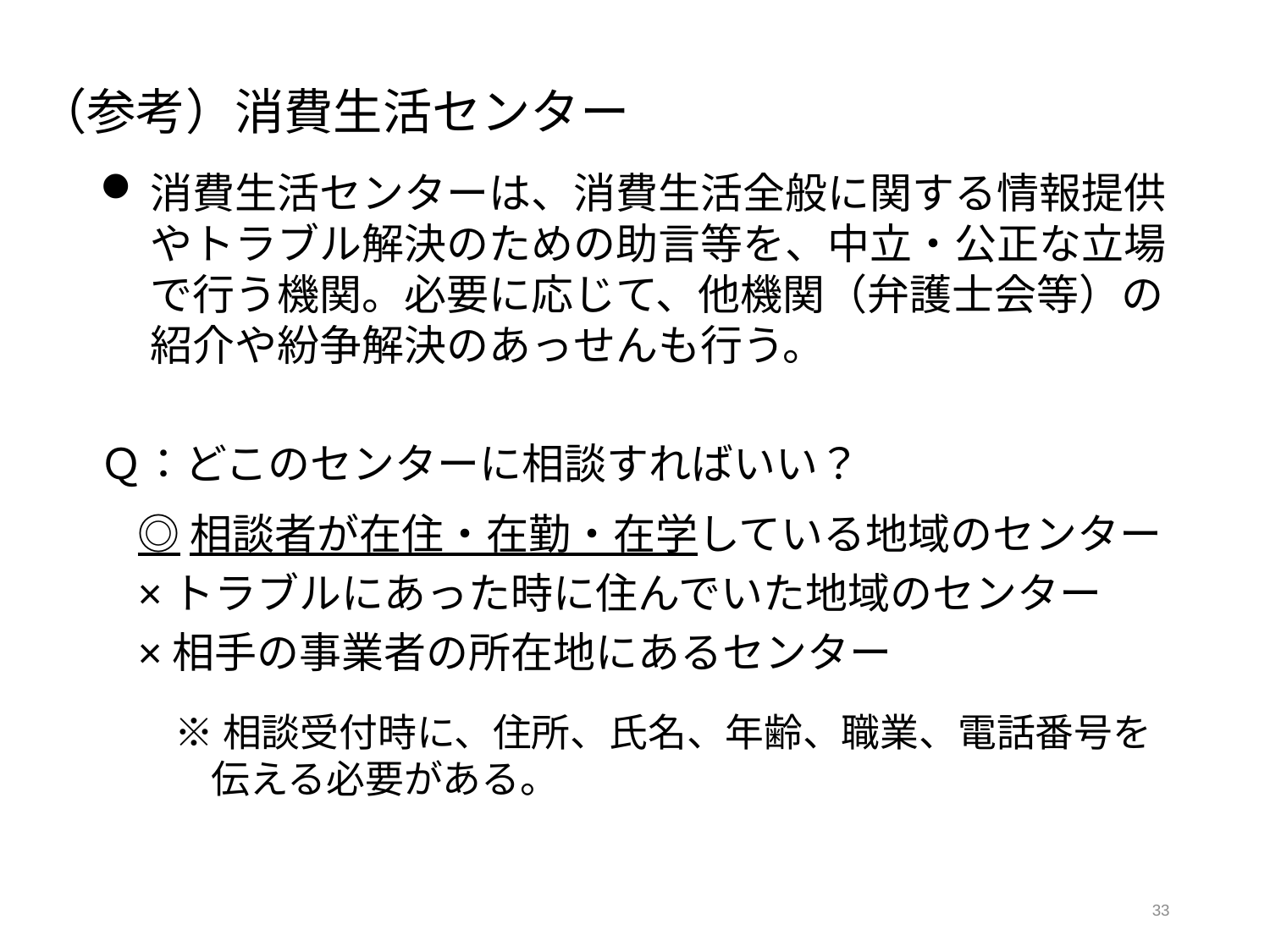

（参考）消費生活センター
消費生活センターは、消費生活全般に関する情報提供やトラブル解決のための助言等を、中立・公正な立場で行う機関。必要に応じて、他機関（弁護士会等）の紹介や紛争解決のあっせんも行う。

Ｑ：どこのセンターに相談すればいい？
◎相談者が在住・在勤・在学している地域のセンター
×トラブルにあった時に住んでいた地域のセンター
×相手の事業者の所在地にあるセンター
※相談受付時に、住所、氏名、年齢、職業、電話番号を伝える必要がある。
33